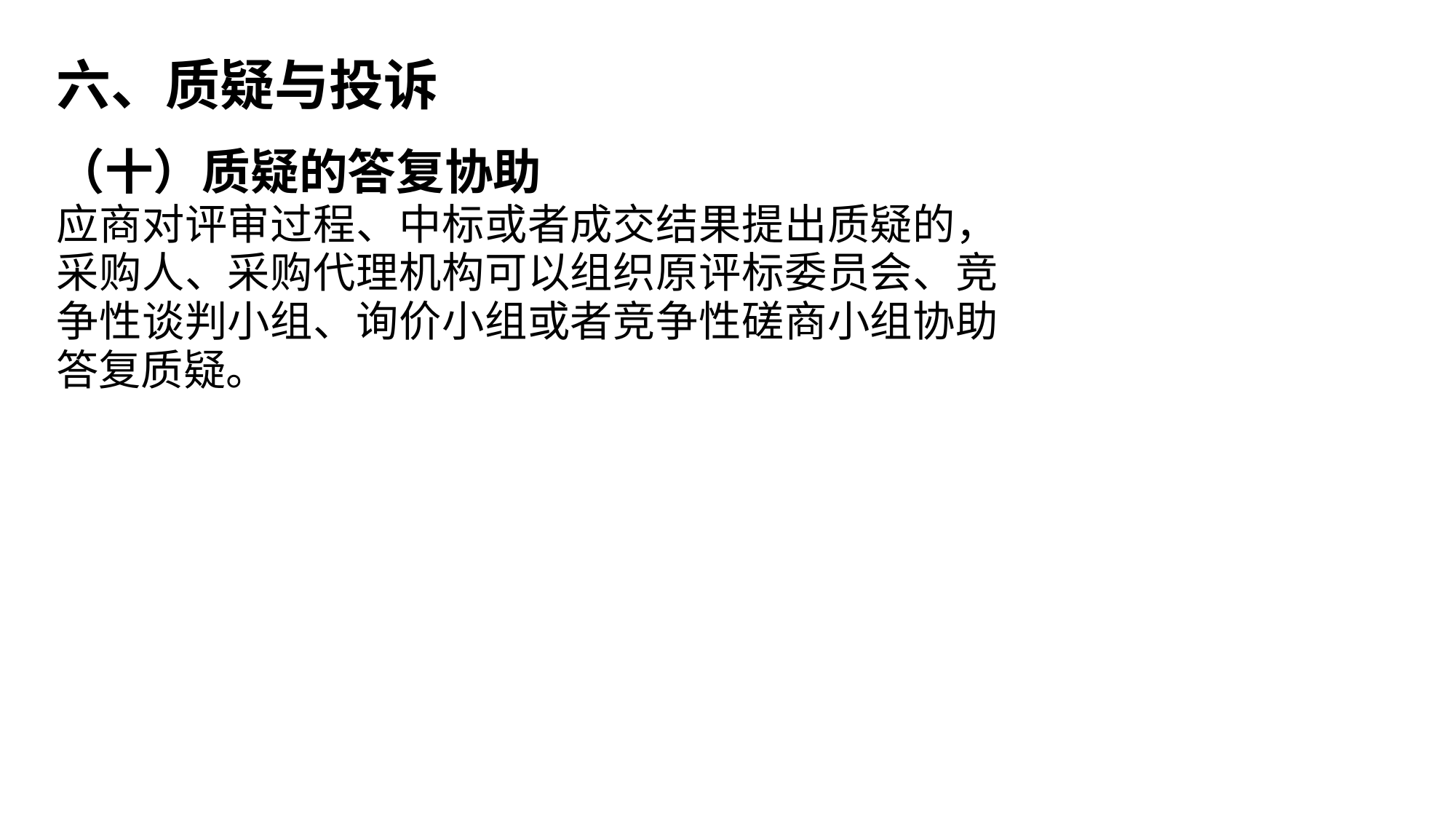

六、质疑与投诉

（十）质疑的答复协助
应商对评审过程、中标或者成交结果提出质疑的，采购人、采购代理机构可以组织原评标委员会、竞争性谈判小组、询价小组或者竞争性磋商小组协助答复质疑。